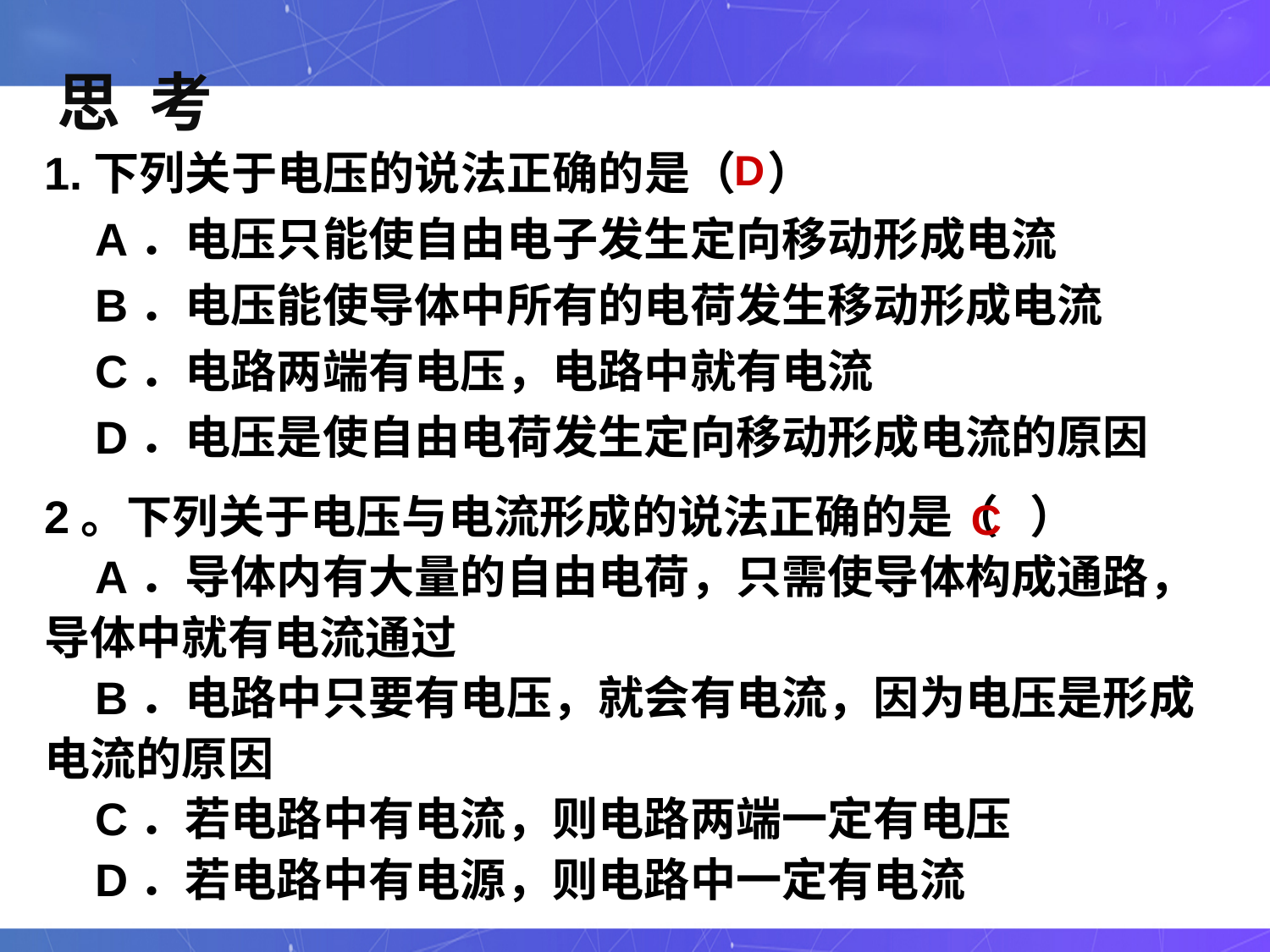

思  考
1.下列关于电压的说法正确的是（   ）
    A．电压只能使自由电子发生定向移动形成电流
    B．电压能使导体中所有的电荷发生移动形成电流
    C．电路两端有电压，电路中就有电流
    D．电压是使自由电荷发生定向移动形成电流的原因
D
2。下列关于电压与电流形成的说法正确的是（   ）
    A．导体内有大量的自由电荷，只需使导体构成通路，导体中就有电流通过
    B．电路中只要有电压，就会有电流，因为电压是形成电流的原因
    C．若电路中有电流，则电路两端一定有电压
    D．若电路中有电源，则电路中一定有电流
C